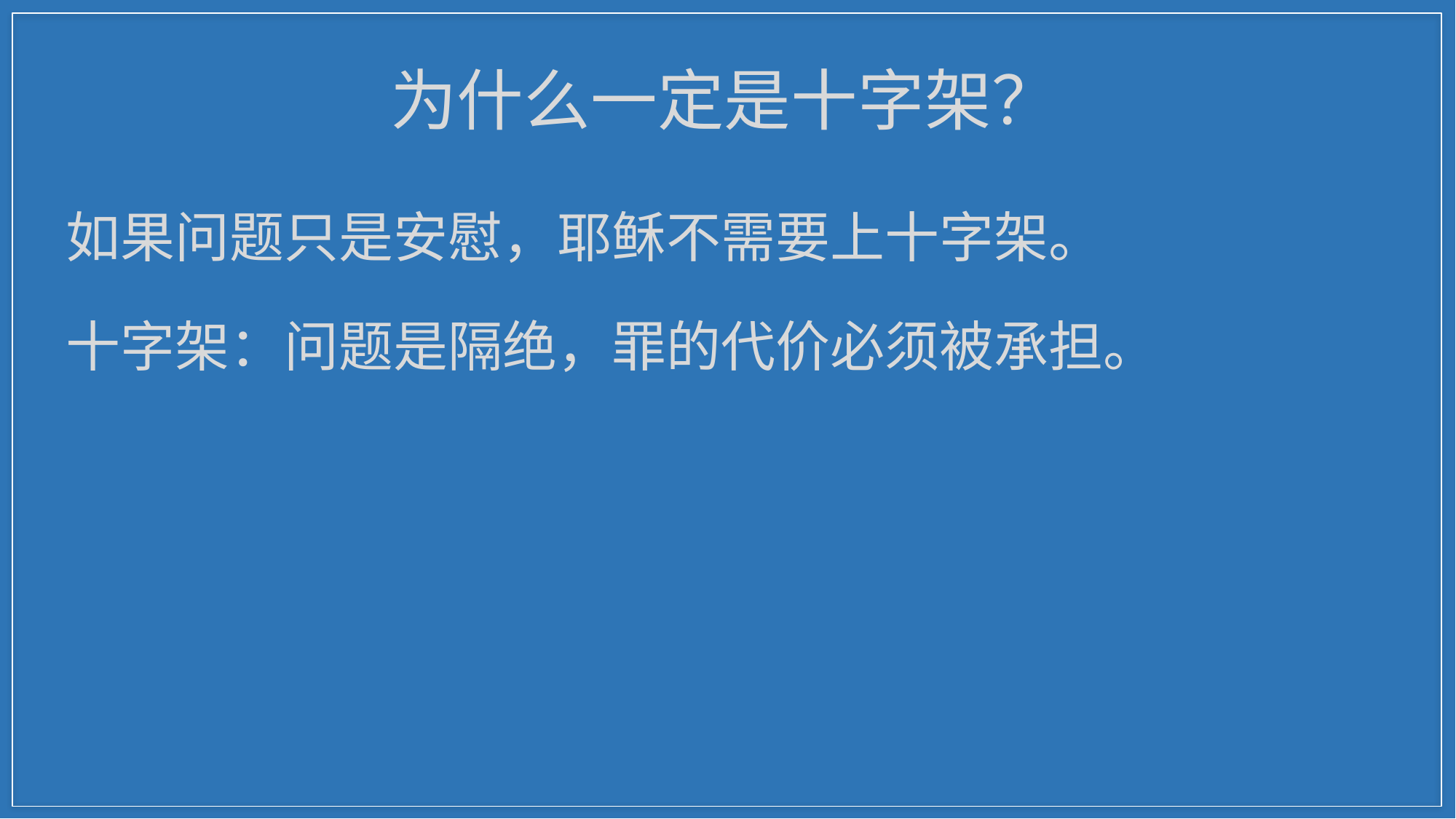

# 为什么一定是十字架？
如果问题只是安慰，耶稣不需要上十字架。
十字架：问题是隔绝，罪的代价必须被承担。